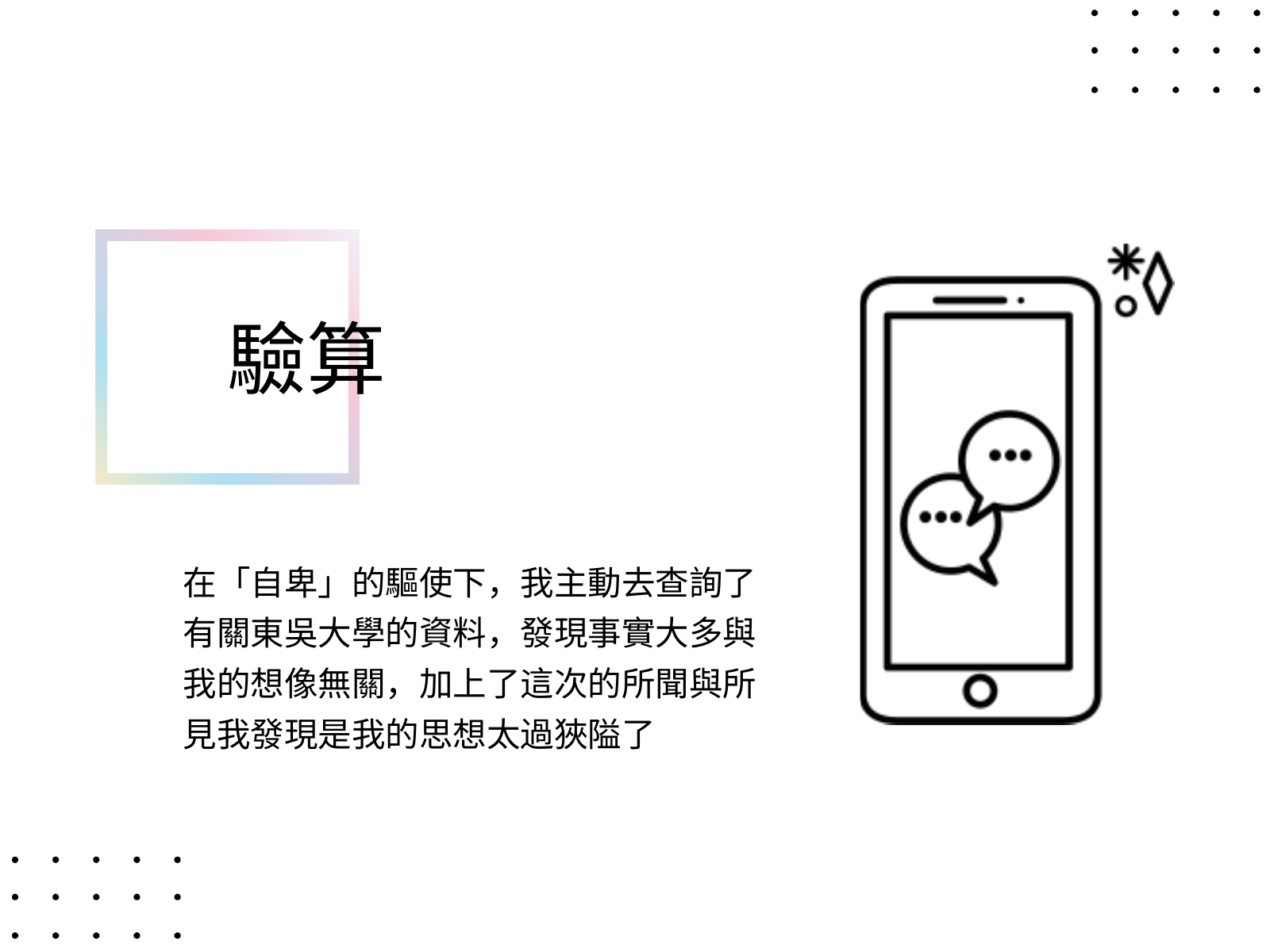

驗算
在「自卑」的驅使下，我主動去查詢了有關東吳大學的資料，發現事實大多與我的想像無關，加上了這次的所聞與所見我發現是我的思想太過狹隘了